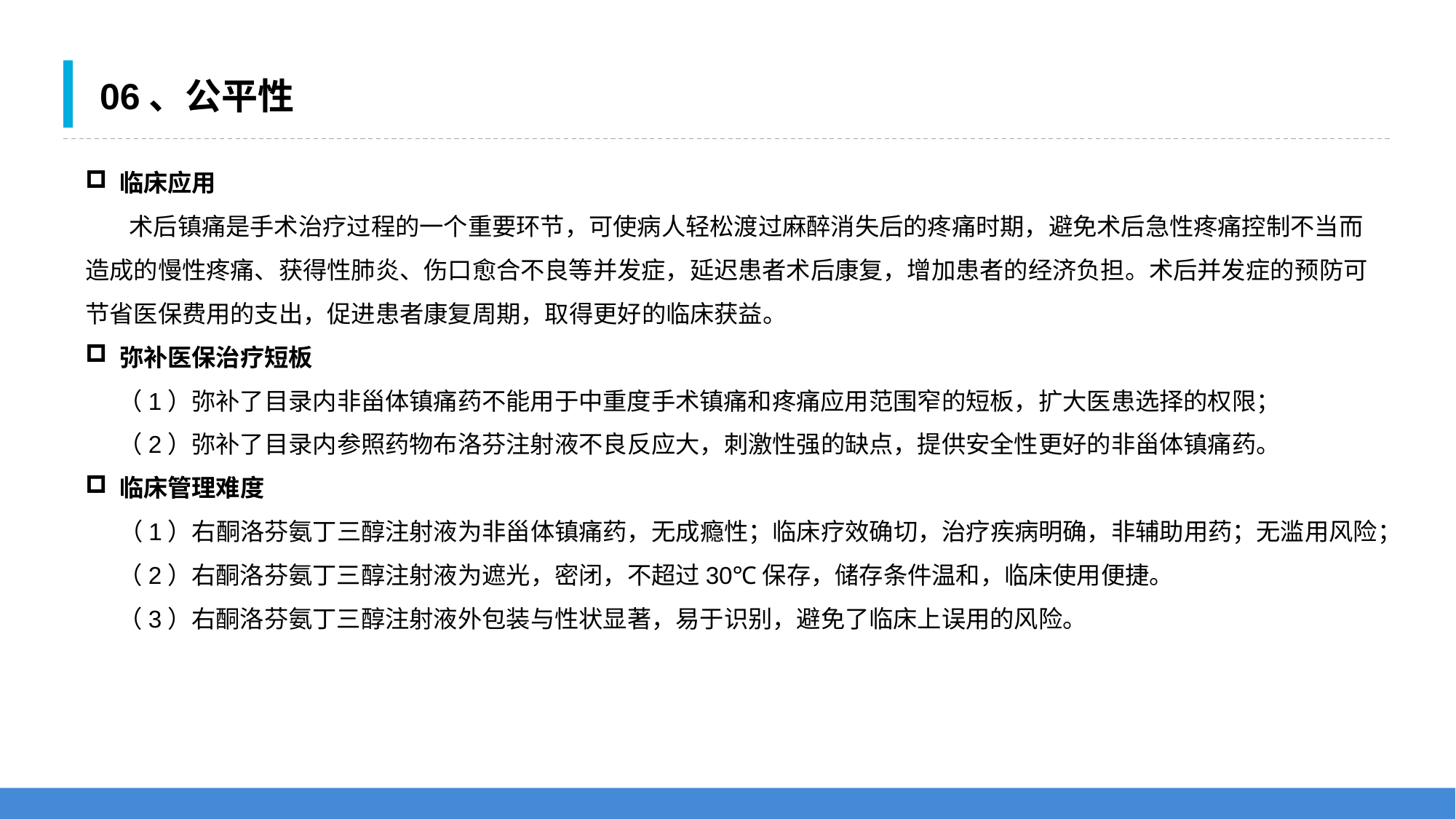

06、公平性
临床应用
       术后镇痛是手术治疗过程的一个重要环节，可使病人轻松渡过麻醉消失后的疼痛时期，避免术后急性疼痛控制不当而造成的慢性疼痛、获得性肺炎、伤口愈合不良等并发症，延迟患者术后康复，增加患者的经济负担。术后并发症的预防可节省医保费用的支出，促进患者康复周期，取得更好的临床获益。
弥补医保治疗短板
     （1）弥补了目录内非甾体镇痛药不能用于中重度手术镇痛和疼痛应用范围窄的短板，扩大医患选择的权限；
     （2）弥补了目录内参照药物布洛芬注射液不良反应大，刺激性强的缺点，提供安全性更好的非甾体镇痛药。
临床管理难度
     （1）右酮洛芬氨丁三醇注射液为非甾体镇痛药，无成瘾性；临床疗效确切，治疗疾病明确，非辅助用药；无滥用风险；
     （2）右酮洛芬氨丁三醇注射液为遮光，密闭，不超过30℃保存，储存条件温和，临床使用便捷。
     （3）右酮洛芬氨丁三醇注射液外包装与性状显著，易于识别，避免了临床上误用的风险。